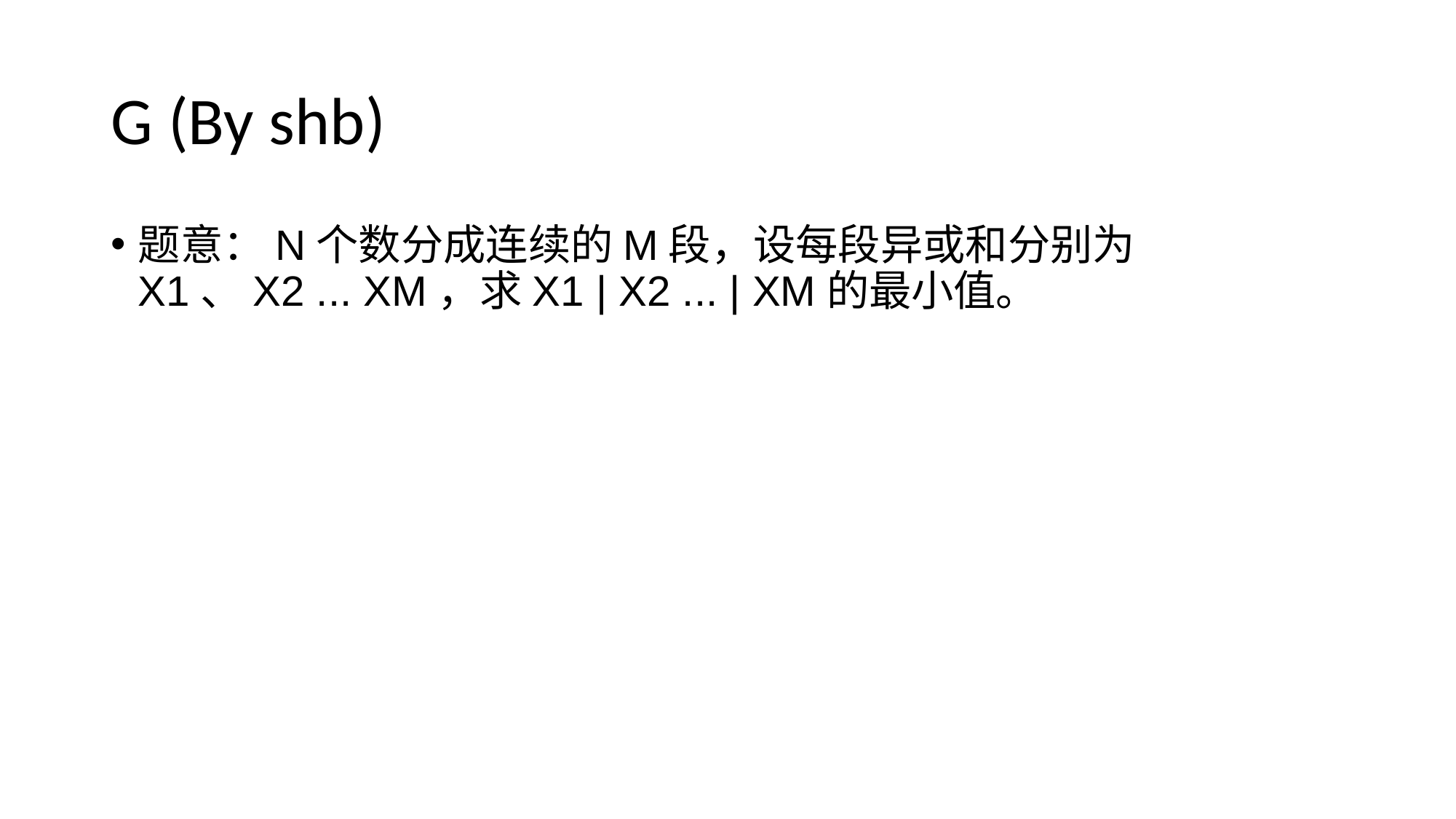

# G (By shb)
题意：N个数分成连续的M段，设每段异或和分别为X1、X2 ... XM，求X1 | X2 ... | XM的最小值。